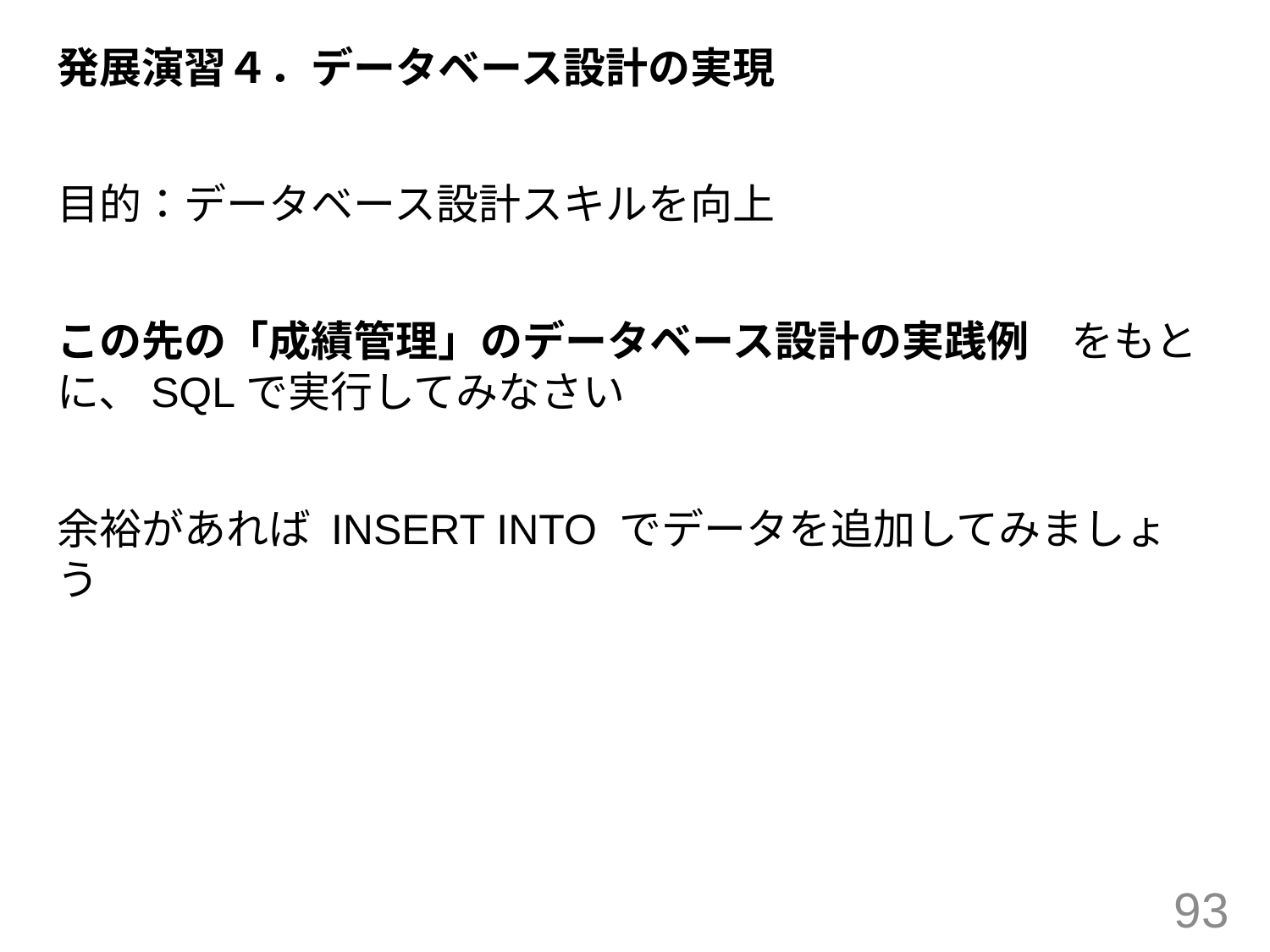

発展演習４．データベース設計の実現

目的：データベース設計スキルを向上

この先の「成績管理」のデータベース設計の実践例　をもとに、SQLで実行してみなさい

余裕があれば INSERT INTO でデータを追加してみましょう
93